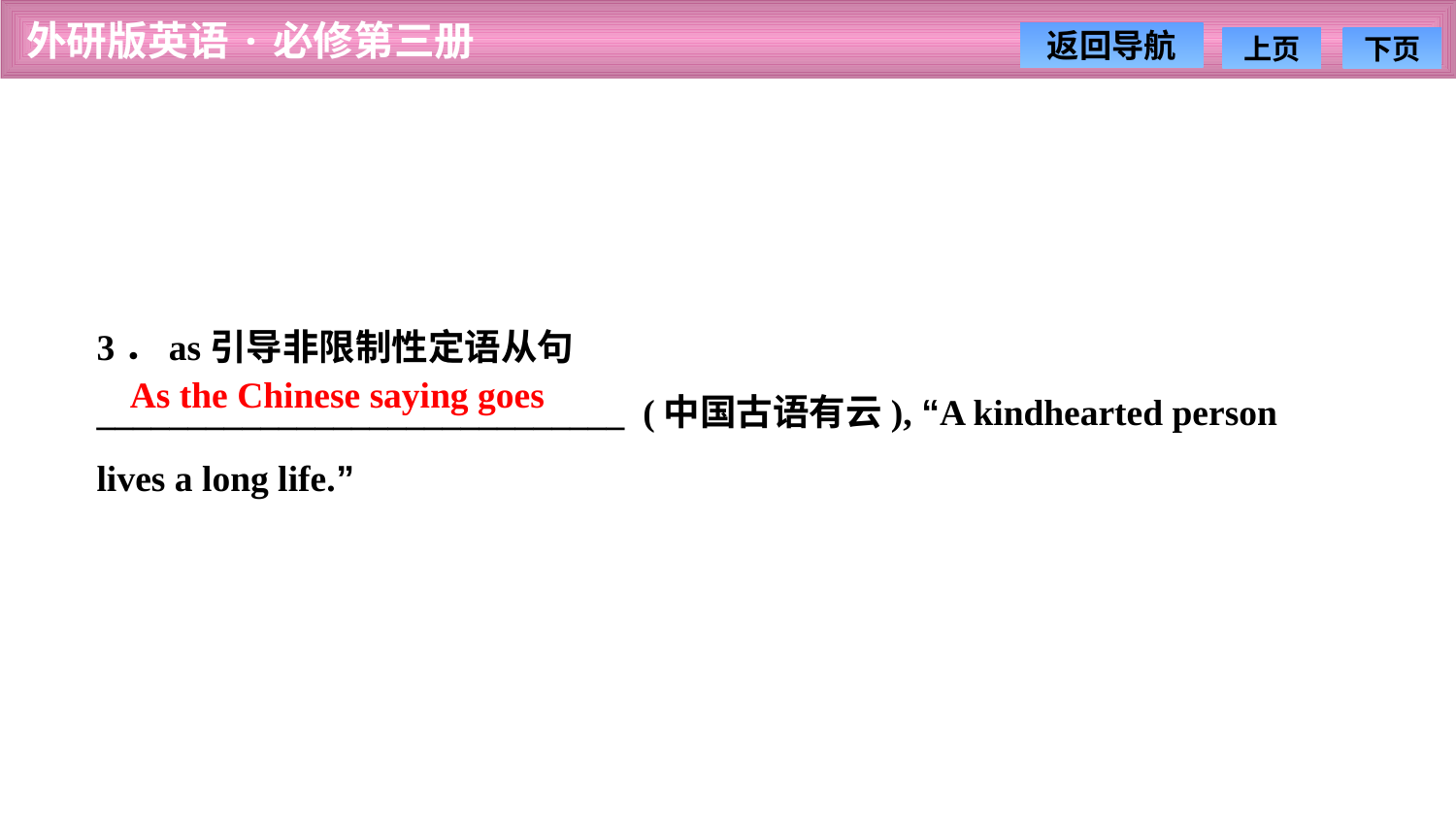

3．as引导非限制性定语从句
_____________________________  (中国古语有云), “A kind­hearted person lives a long life.”
As the Chinese saying goes